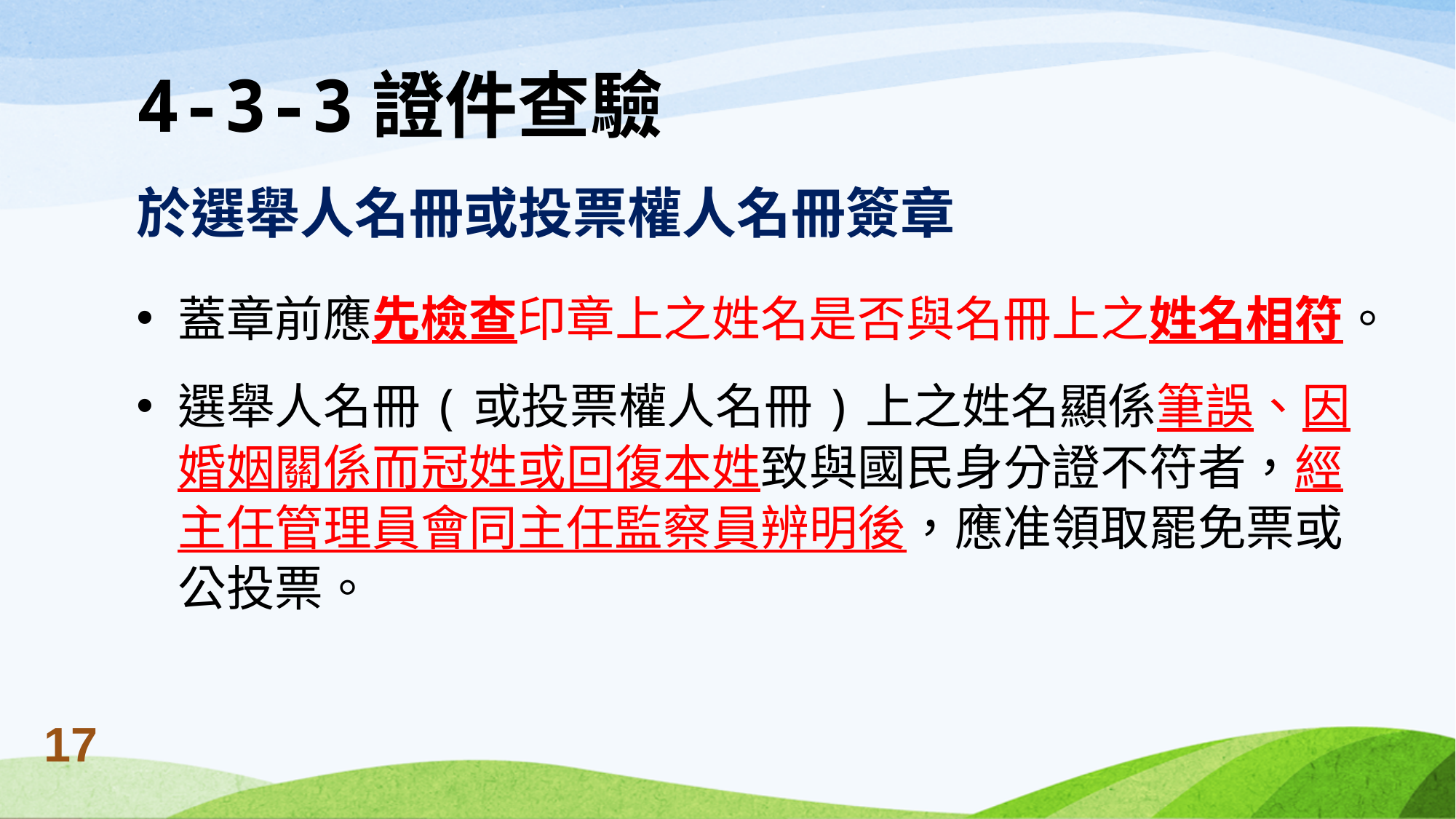

# 4-3-3證件查驗
於選舉人名冊或投票權人名冊簽章
蓋章前應先檢查印章上之姓名是否與名冊上之姓名相符。
選舉人名冊(或投票權人名冊)上之姓名顯係筆誤、因婚姻關係而冠姓或回復本姓致與國民身分證不符者，經主任管理員會同主任監察員辨明後，應准領取罷免票或公投票。

17